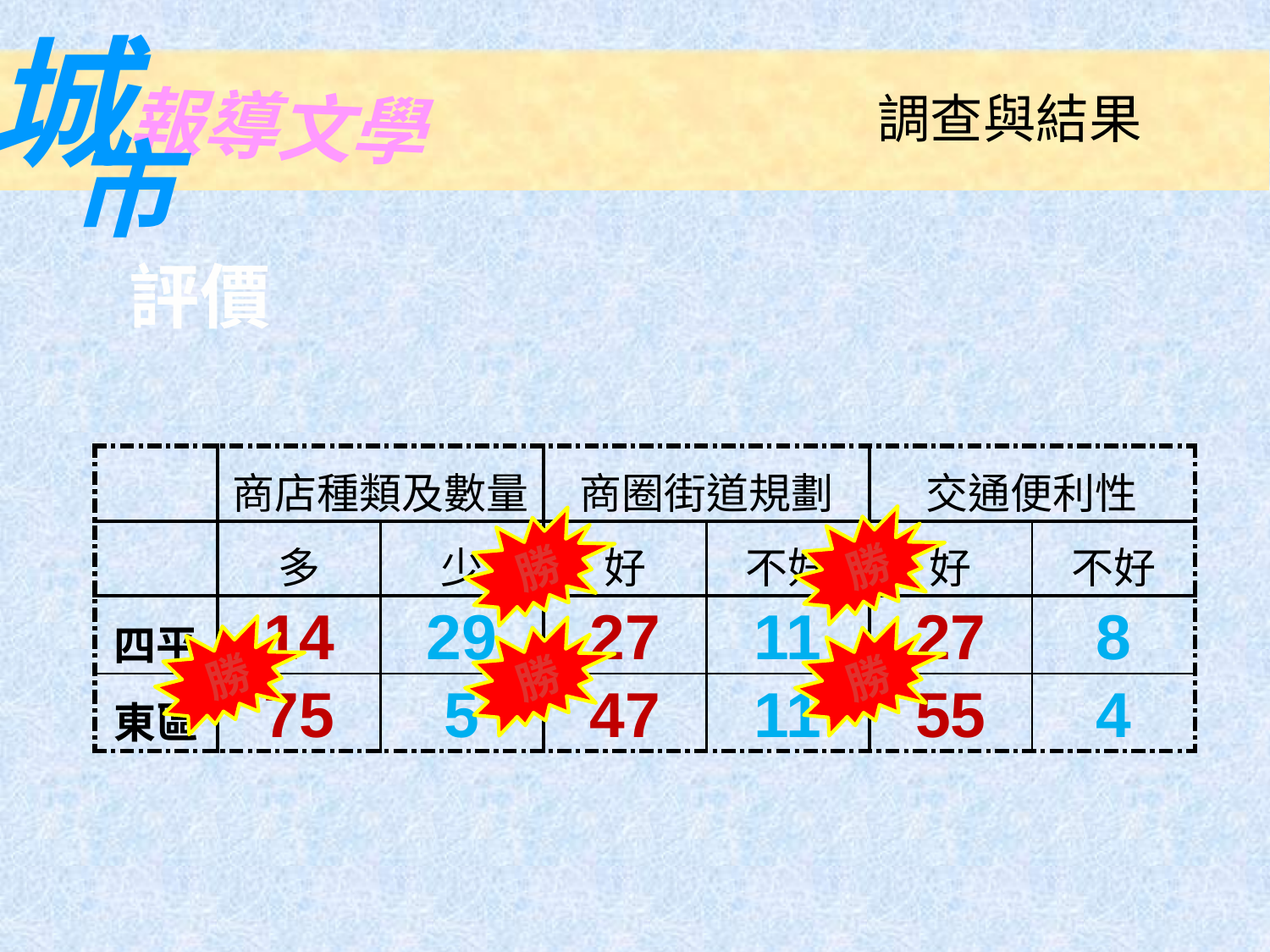

城

報導文學
市
調查與結果
評價
|  | 商店種類及數量 |  | 商圈街道規劃 |  | 交通便利性 |  |
| --- | --- | --- | --- | --- | --- | --- |
|  | 多 | 少 | 好 | 不好 | 好 | 不好 |
| 四平 | 14 | 29 | 27 | 11 | 27 | 8 |
| 東區 | 75 | 5 | 47 | 11 | 55 | 4 |

勝

勝

勝

勝

勝